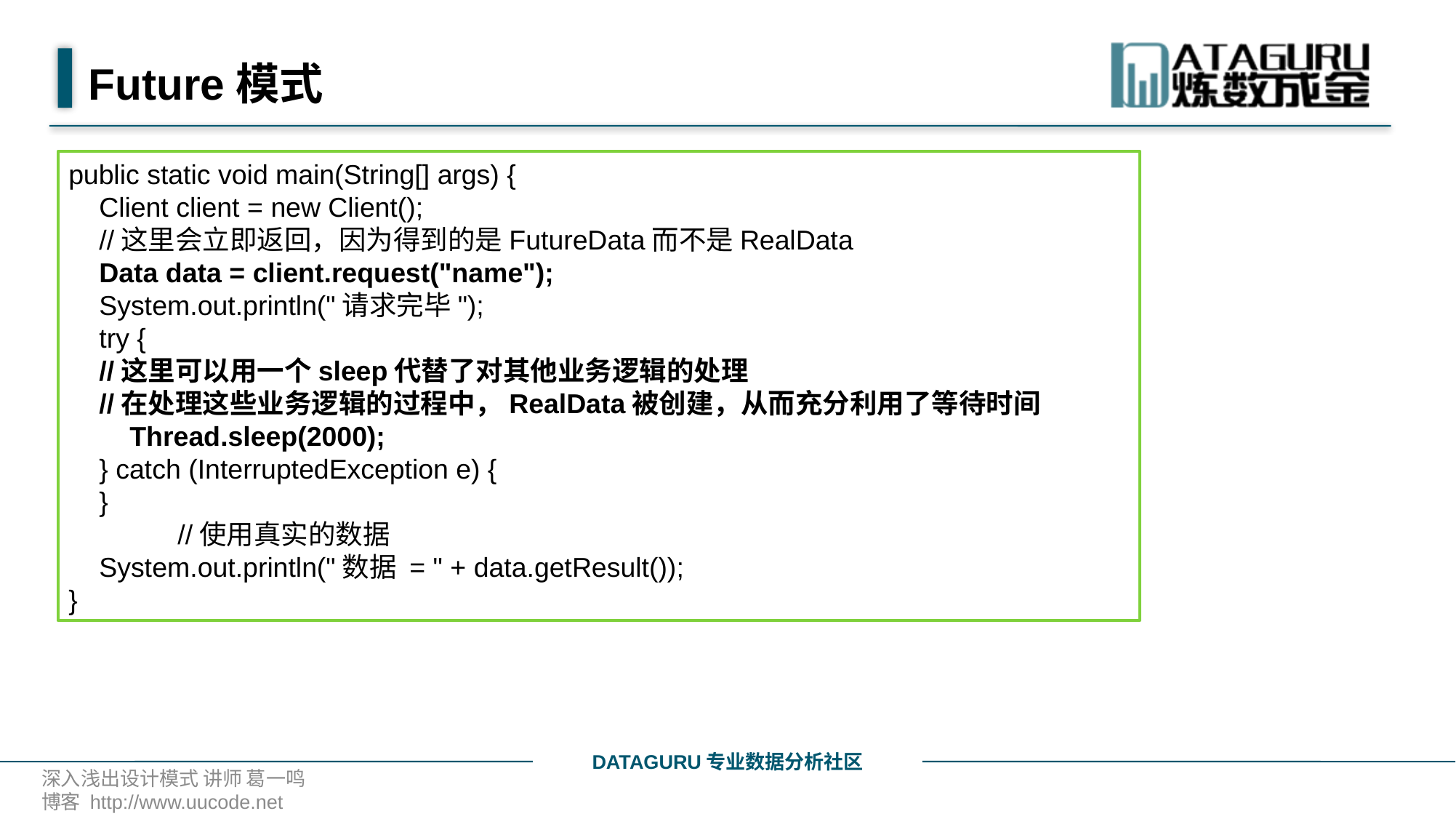

# Future模式
public static void main(String[] args) {
    Client client = new Client();
    //这里会立即返回，因为得到的是FutureData而不是RealData
    Data data = client.request("name");
    System.out.println("请求完毕");
    try {
    //这里可以用一个sleep代替了对其他业务逻辑的处理
    //在处理这些业务逻辑的过程中，RealData被创建，从而充分利用了等待时间
        Thread.sleep(2000);
    } catch (InterruptedException e) {
    }
    	//使用真实的数据
    System.out.println("数据 = " + data.getResult());
}